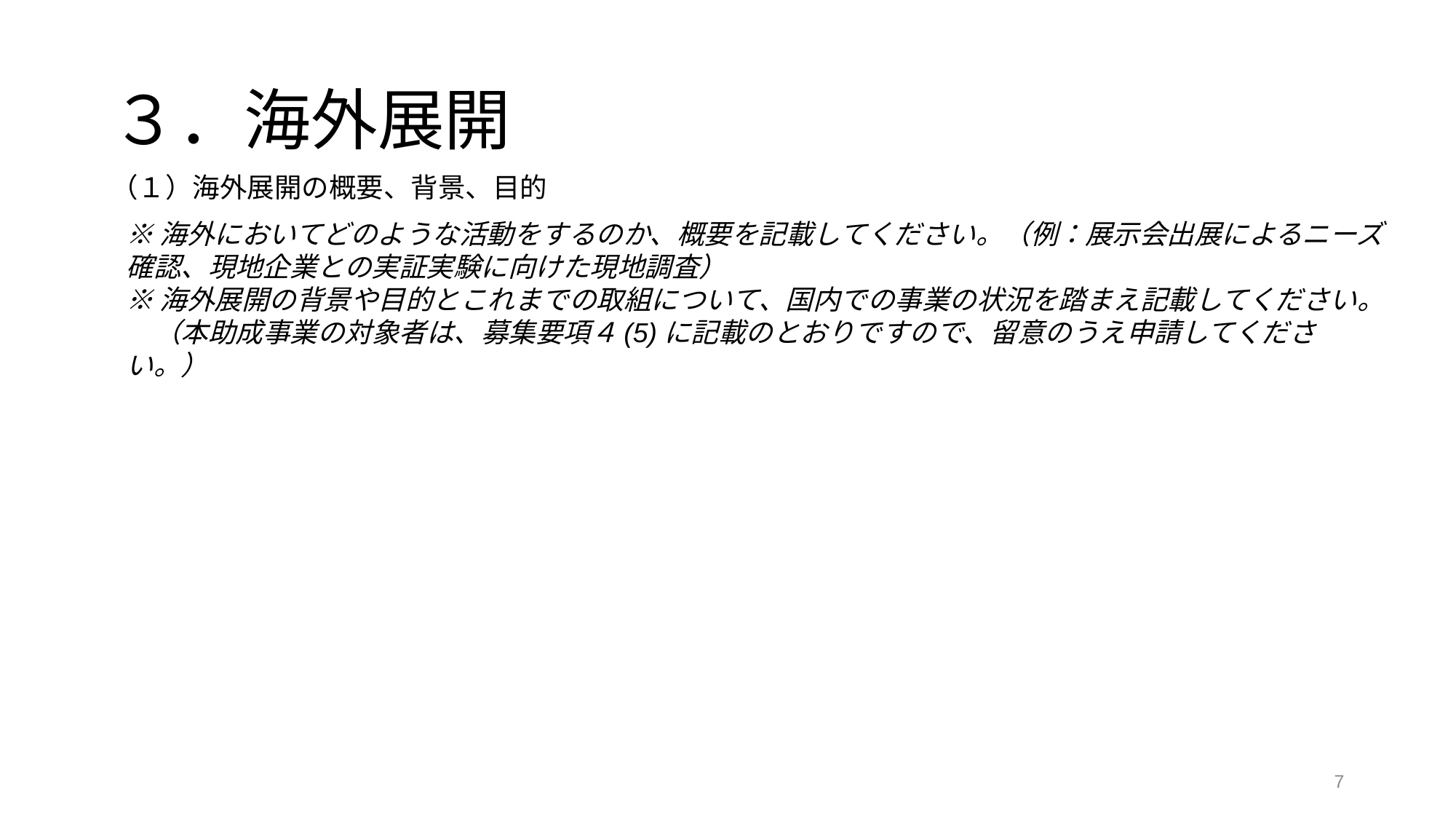

# ３．海外展開
（１）海外展開の概要、背景、目的
※海外においてどのような活動をするのか、概要を記載してください。（例：展示会出展によるニーズ確認、現地企業との実証実験に向けた現地調査）
※海外展開の背景や目的とこれまでの取組について、国内での事業の状況を踏まえ記載してください。
　（本助成事業の対象者は、募集要項４(5)に記載のとおりですので、留意のうえ申請してください。）
7